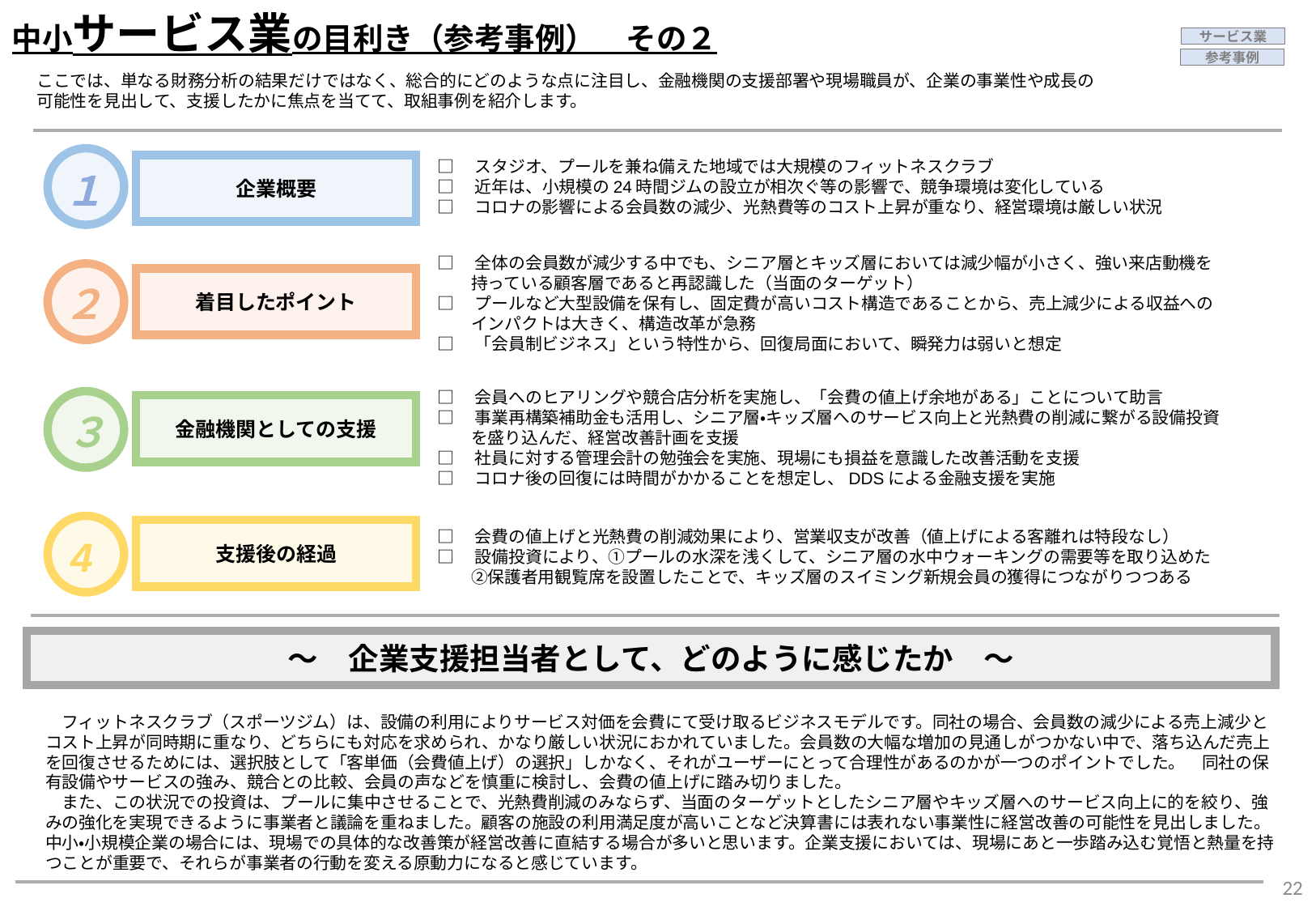

中小サービス業の目利き（参考事例）　その２
サービス業
参考事例
ここでは、単なる財務分析の結果だけではなく、総合的にどのような点に注目し、金融機関の支援部署や現場職員が、企業の事業性や成長の
可能性を見出して、支援したかに焦点を当てて、取組事例を紹介します。

１
企業概要
□　スタジオ、プールを兼ね備えた地域では大規模のフィットネスクラブ
□　近年は、小規模の24時間ジムの設立が相次ぐ等の影響で、競争環境は変化している
□　コロナの影響による会員数の減少、光熱費等のコスト上昇が重なり、経営環境は厳しい状況
□　全体の会員数が減少する中でも、シニア層とキッズ層においては減少幅が小さく、強い来店動機を
　　持っている顧客層であると再認識した（当面のターゲット）
□　プールなど大型設備を保有し、固定費が高いコスト構造であることから、売上減少による収益への
　　インパクトは大きく、構造改革が急務
□　「会員制ビジネス」という特性から、回復局面において、瞬発力は弱いと想定

着目したポイント
２
□　会員へのヒアリングや競合店分析を実施し、「会費の値上げ余地がある」ことについて助言
□　事業再構築補助金も活用し、シニア層・キッズ層へのサービス向上と光熱費の削減に繋がる設備投資
　　を盛り込んだ、経営改善計画を支援
□　社員に対する管理会計の勉強会を実施、現場にも損益を意識した改善活動を支援
□　コロナ後の回復には時間がかかることを想定し、DDSによる金融支援を実施

金融機関としての支援
３

支援後の経過
4
□　会費の値上げと光熱費の削減効果により、営業収支が改善（値上げによる客離れは特段なし）
□　設備投資により、①プールの水深を浅くして、シニア層の水中ウォーキングの需要等を取り込めた
　　②保護者用観覧席を設置したことで、キッズ層のスイミング新規会員の獲得につながりつつある
～　企業支援担当者として、どのように感じたか　～
　フィットネスクラブ（スポーツジム）は、設備の利用によりサービス対価を会費にて受け取るビジネスモデルです。同社の場合、会員数の減少による売上減少とコスト上昇が同時期に重なり、どちらにも対応を求められ、かなり厳しい状況におかれていました。会員数の大幅な増加の見通しがつかない中で、落ち込んだ売上を回復させるためには、選択肢として「客単価（会費値上げ）の選択」しかなく、それがユーザーにとって合理性があるのかが一つのポイントでした。　同社の保有設備やサービスの強み、競合との比較、会員の声などを慎重に検討し、会費の値上げに踏み切りました。
　また、この状況での投資は、プールに集中させることで、光熱費削減のみならず、当面のターゲットとしたシニア層やキッズ層へのサービス向上に的を絞り、強みの強化を実現できるように事業者と議論を重ねました。顧客の施設の利用満足度が高いことなど決算書には表れない事業性に経営改善の可能性を見出しました。中小・小規模企業の場合には、現場での具体的な改善策が経営改善に直結する場合が多いと思います。企業支援においては、現場にあと一歩踏み込む覚悟と熱量を持つことが重要で、それらが事業者の行動を変える原動力になると感じています。
22